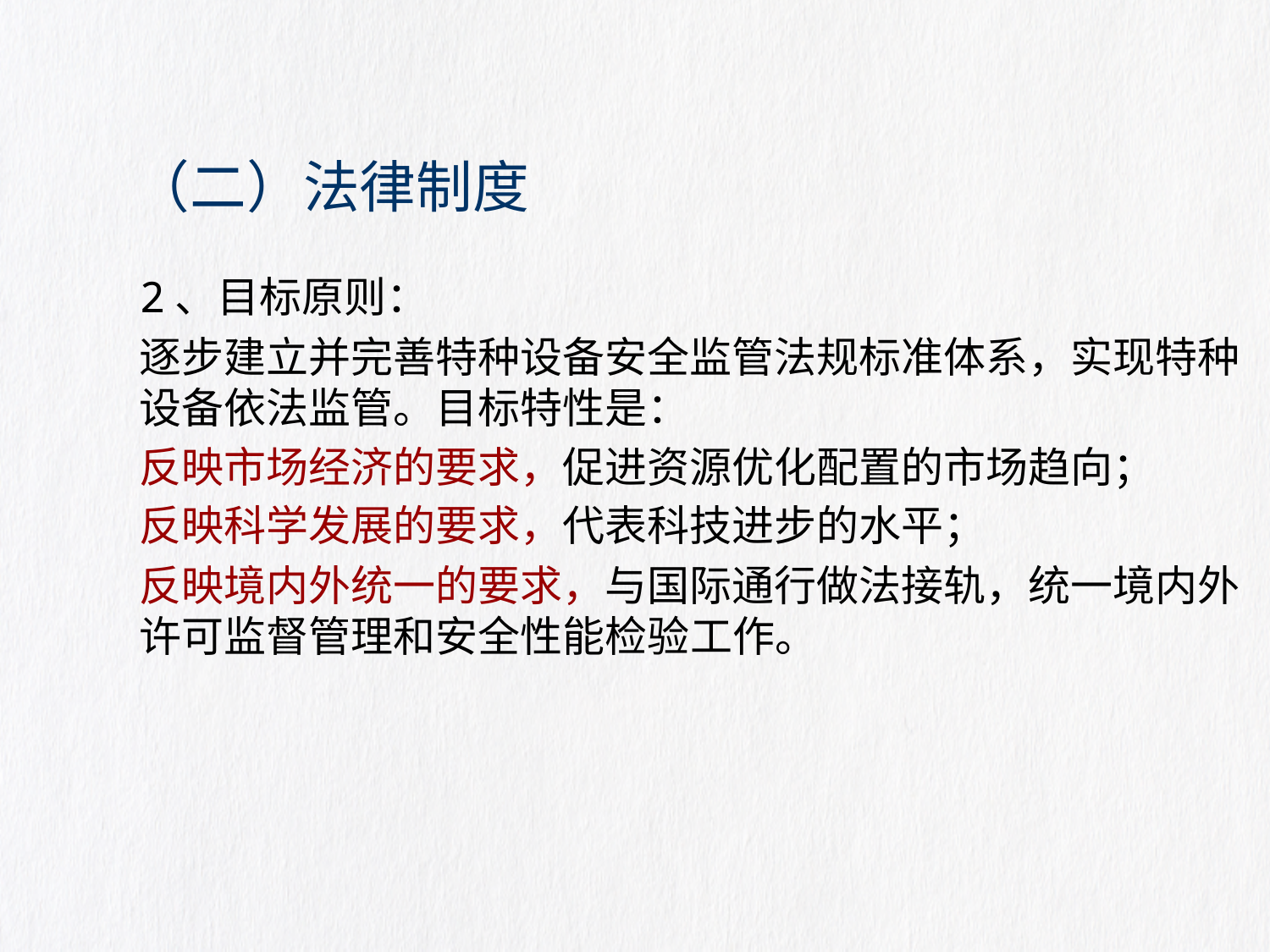

# （二）法律制度
2、目标原则：
逐步建立并完善特种设备安全监管法规标准体系，实现特种设备依法监管。目标特性是：
反映市场经济的要求，促进资源优化配置的市场趋向；
反映科学发展的要求，代表科技进步的水平；
反映境内外统一的要求，与国际通行做法接轨，统一境内外许可监督管理和安全性能检验工作。
86